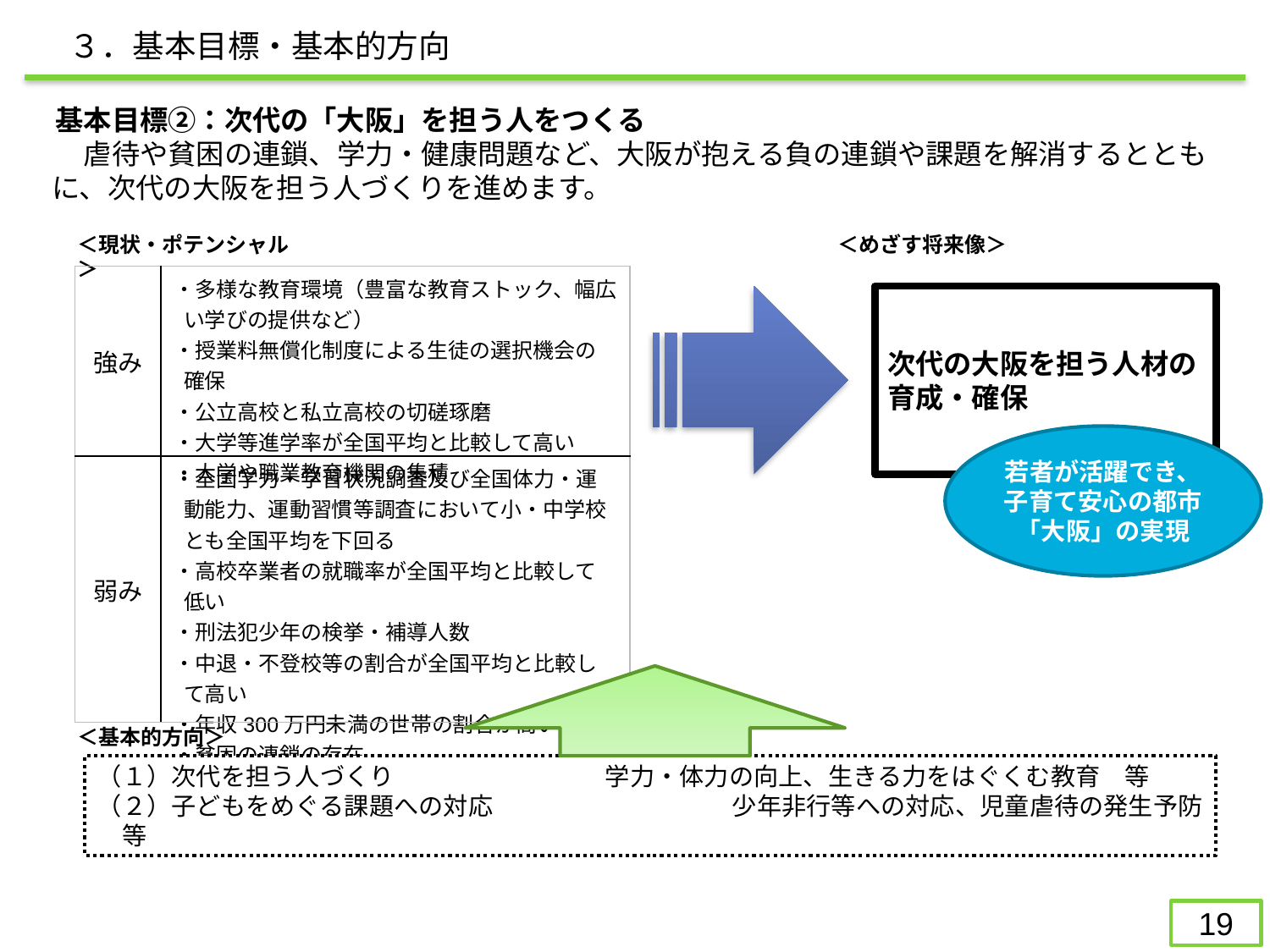

３．基本目標・基本的方向
　基本目標②：次代の「大阪」を担う人をつくる
　　虐待や貧困の連鎖、学力・健康問題など、大阪が抱える負の連鎖や課題を解消するとともに、次代の大阪を担う人づくりを進めます。
＜現状・ポテンシャル＞
＜めざす将来像＞
| 強み | ・多様な教育環境（豊富な教育ストック、幅広い学びの提供など） ・授業料無償化制度による生徒の選択機会の確保 ・公立高校と私立高校の切磋琢磨 ・大学等進学率が全国平均と比較して高い ・大学や職業教育機関の集積 |
| --- | --- |
| 弱み | ・全国学力・学習状況調査及び全国体力・運動能力、運動習慣等調査において小・中学校とも全国平均を下回る ・高校卒業者の就職率が全国平均と比較して低い ・刑法犯少年の検挙・補導人数 ・中退・不登校等の割合が全国平均と比較して高い ・年収300万円未満の世帯の割合が高い ・貧困の連鎖の存在 |

次代の大阪を担う人材の育成・確保
若者が活躍でき、子育て安心の都市「大阪」の実現

＜基本的方向＞
（１）次代を担う人づくり		学力・体力の向上、生きる力をはぐくむ教育　等
（２）子どもをめぐる課題への対応		少年非行等への対応、児童虐待の発生予防　等
19